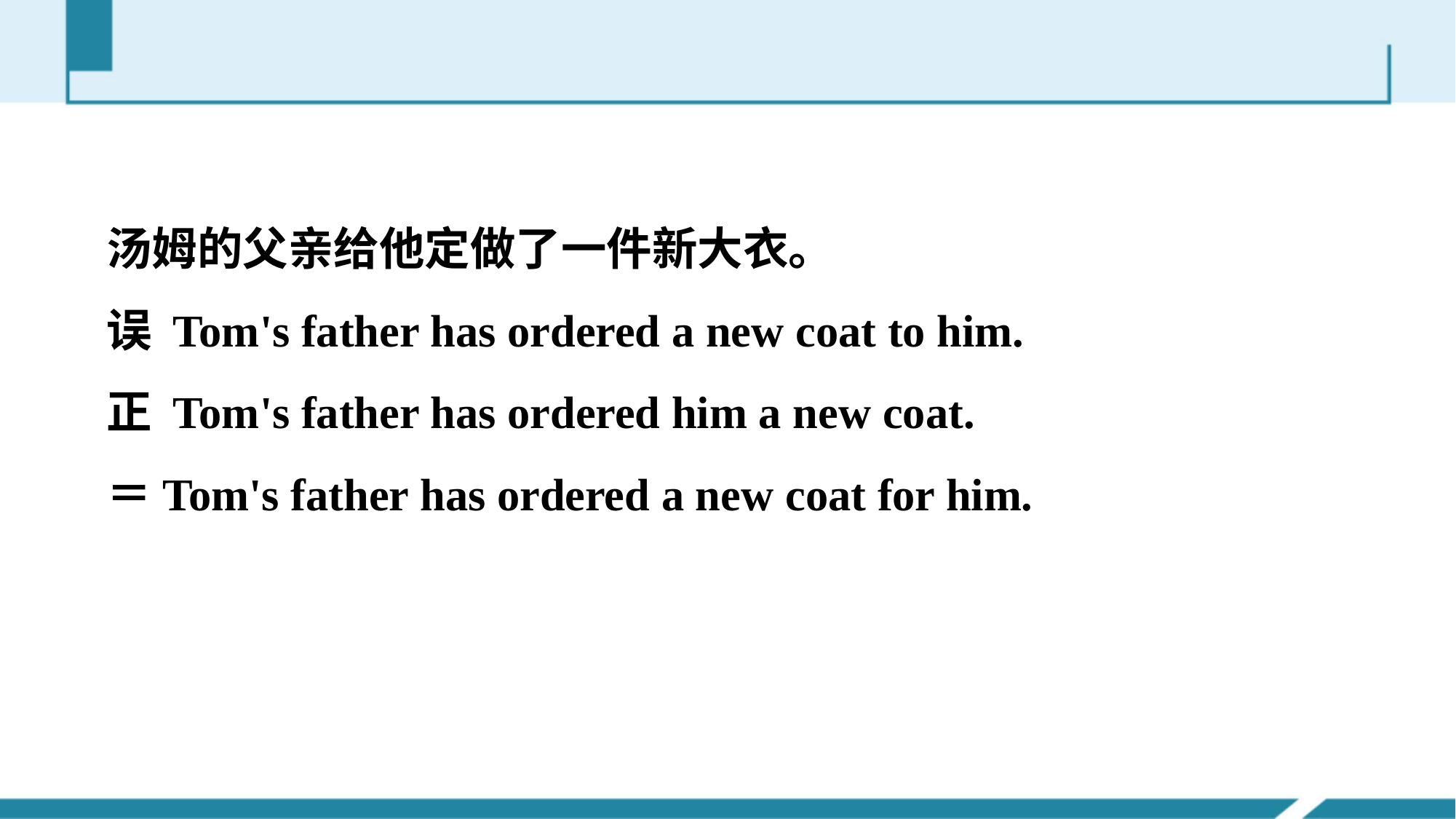

汤姆的父亲给他定做了一件新大衣。
误 Tom's father has ordered a new coat to him.
正 Tom's father has ordered him a new coat.
＝Tom's father has ordered a new coat for him.